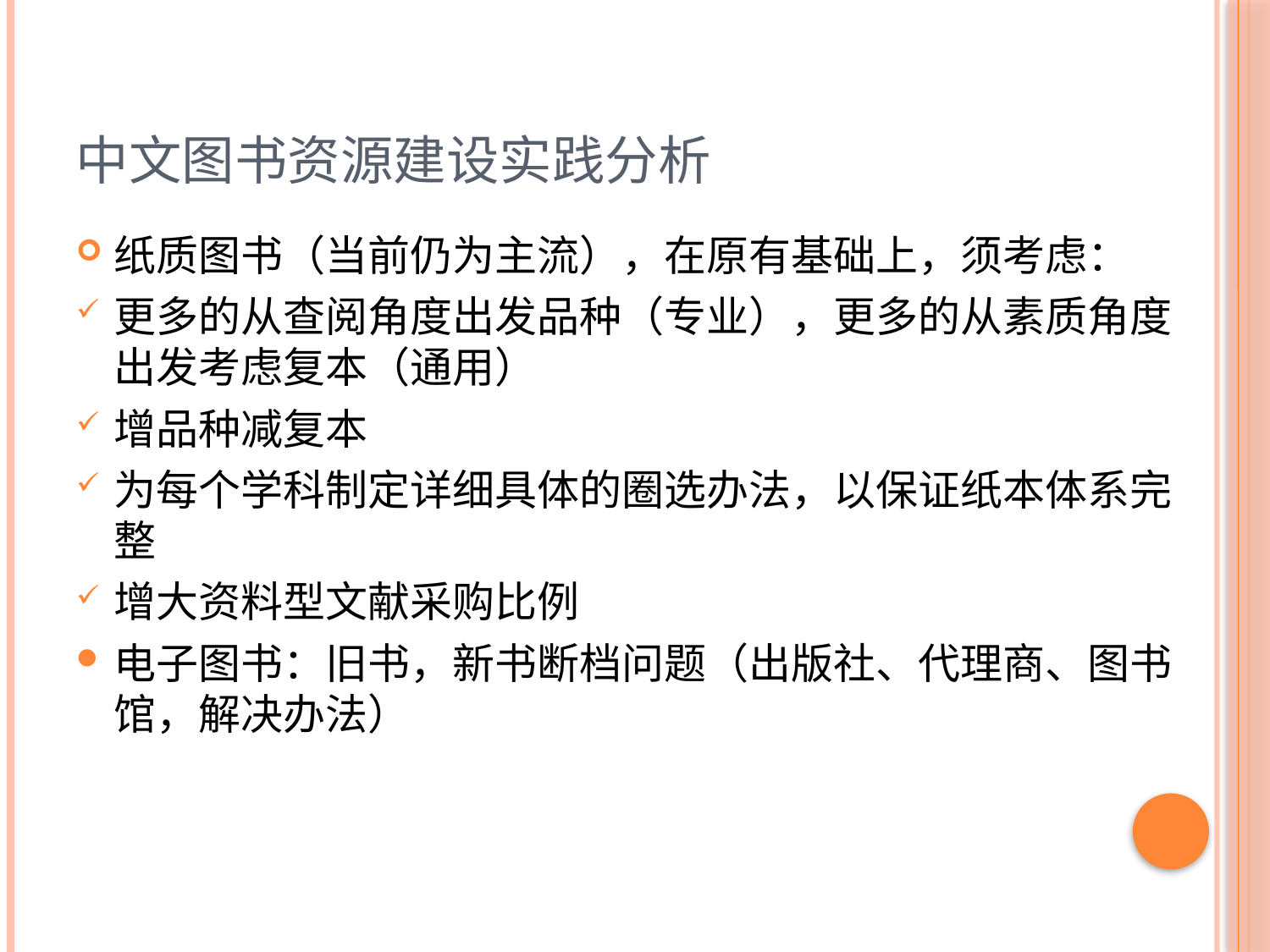

# 中文图书资源建设实践分析
纸质图书（当前仍为主流），在原有基础上，须考虑：
更多的从查阅角度出发品种（专业），更多的从素质角度出发考虑复本（通用）
增品种减复本
为每个学科制定详细具体的圈选办法，以保证纸本体系完整
增大资料型文献采购比例
电子图书：旧书，新书断档问题（出版社、代理商、图书馆，解决办法）